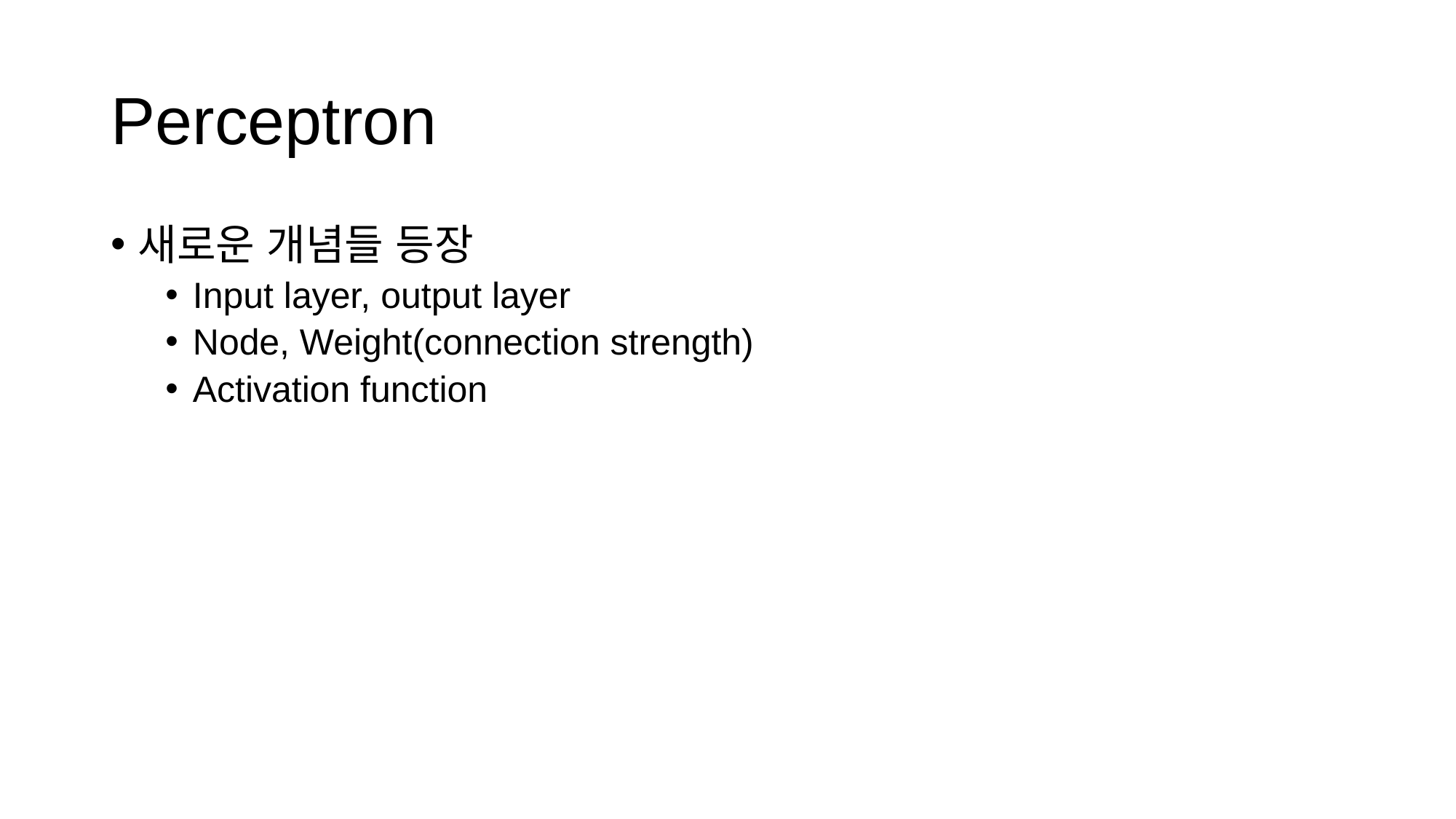

# Perceptron
새로운 개념들 등장
Input layer, output layer
Node, Weight(connection strength)
Activation function